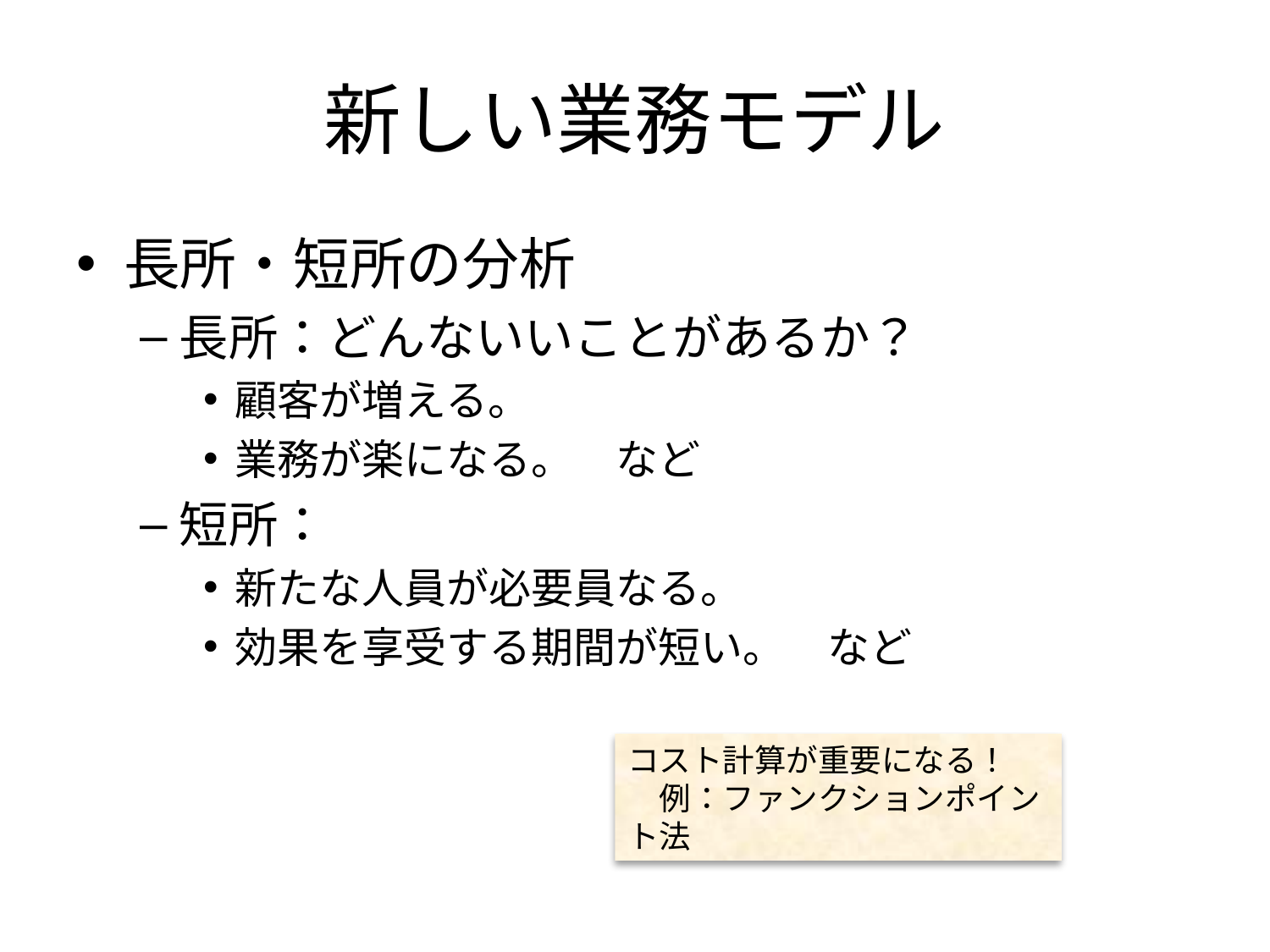

# 新しい業務モデル
長所・短所の分析
長所：どんないいことがあるか？
顧客が増える。
業務が楽になる。　など
短所：
新たな人員が必要員なる。
効果を享受する期間が短い。　など
コスト計算が重要になる！
　例：ファンクションポイント法